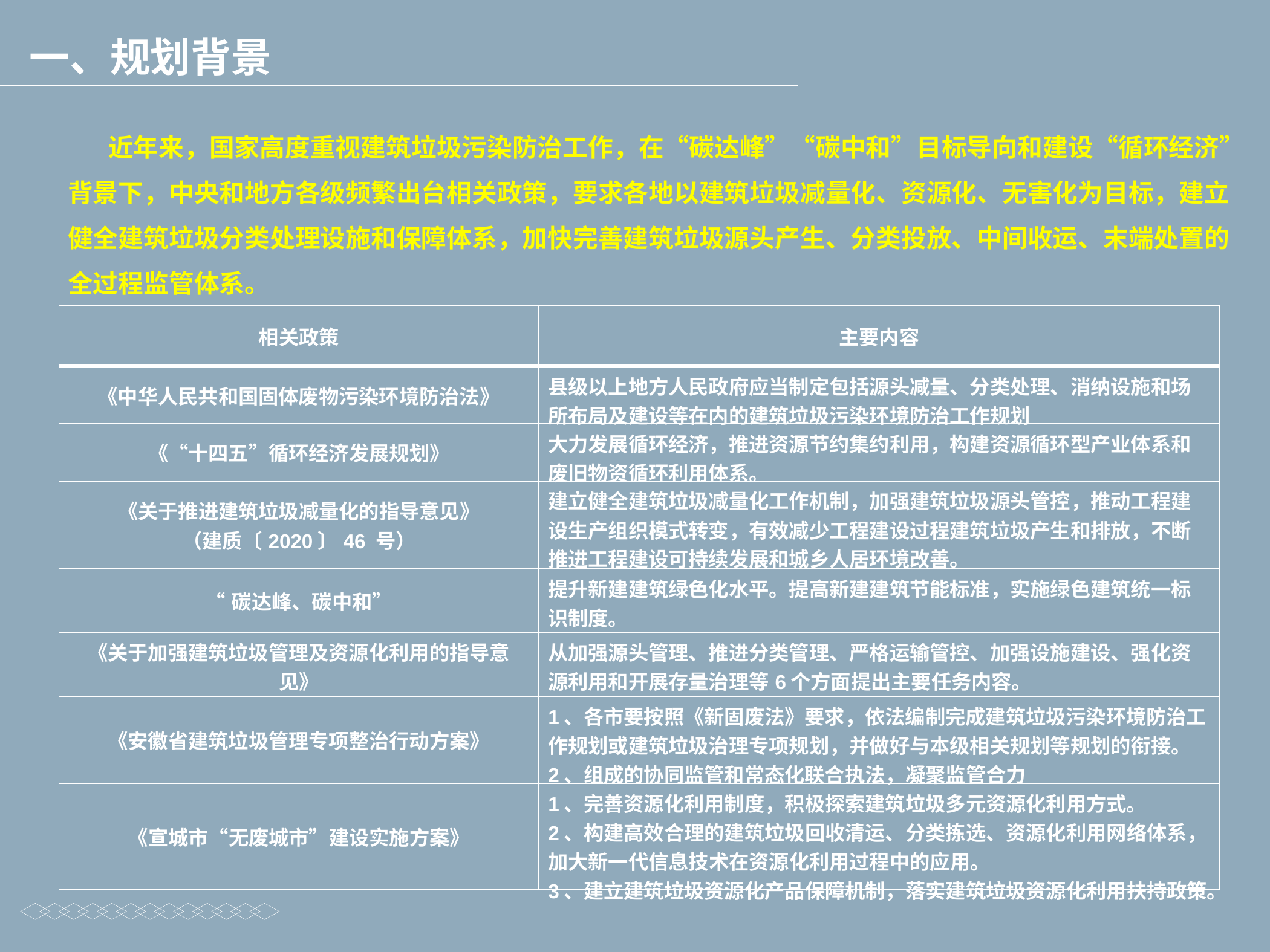

一、规划背景
      近年来，国家高度重视建筑垃圾污染防治工作，在“碳达峰”“碳中和”目标导向和建设“循环经济”背景下，中央和地方各级频繁出台相关政策，要求各地以建筑垃圾减量化、资源化、无害化为目标，建立健全建筑垃圾分类处理设施和保障体系，加快完善建筑垃圾源头产生、分类投放、中间收运、末端处置的全过程监管体系。

| 相关政策 | 主要内容 |
| --- | --- |
| 《中华人民共和国固体废物污染环境防治法》 | 县级以上地方人民政府应当制定包括源头减量、分类处理、消纳设施和场所布局及建设等在内的建筑垃圾污染环境防治工作规划 |
| 《“十四五”循环经济发展规划》 | 大力发展循环经济，推进资源节约集约利用，构建资源循环型产业体系和废旧物资循环利用体系。 |
| 《关于推进建筑垃圾减量化的指导意见》 （建质〔2020〕46 号） | 建立健全建筑垃圾减量化工作机制，加强建筑垃圾源头管控，推动工程建设生产组织模式转变，有效减少工程建设过程建筑垃圾产生和排放，不断推进工程建设可持续发展和城乡人居环境改善。 |
| “碳达峰、碳中和” | 提升新建建筑绿色化水平。提高新建建筑节能标准，实施绿色建筑统一标识制度。 |
| 《关于加强建筑垃圾管理及资源化利用的指导意见》 | 从加强源头管理、推进分类管理、严格运输管控、加强设施建设、强化资源利用和开展存量治理等6个方面提出主要任务内容。 |
| 《安徽省建筑垃圾管理专项整治行动方案》 | 1、各市要按照《新固废法》要求，依法编制完成建筑垃圾污染环境防治工作规划或建筑垃圾治理专项规划，并做好与本级相关规划等规划的衔接。 2、组成的协同监管和常态化联合执法，凝聚监管合力 |
| 《宣城市“无废城市”建设实施方案》 | 1、完善资源化利用制度，积极探索建筑垃圾多元资源化利用方式。 2、构建高效合理的建筑垃圾回收清运、分类拣选、资源化利用网络体系，加大新一代信息技术在资源化利用过程中的应用。 3、建立建筑垃圾资源化产品保障机制，落实建筑垃圾资源化利用扶持政策。 |